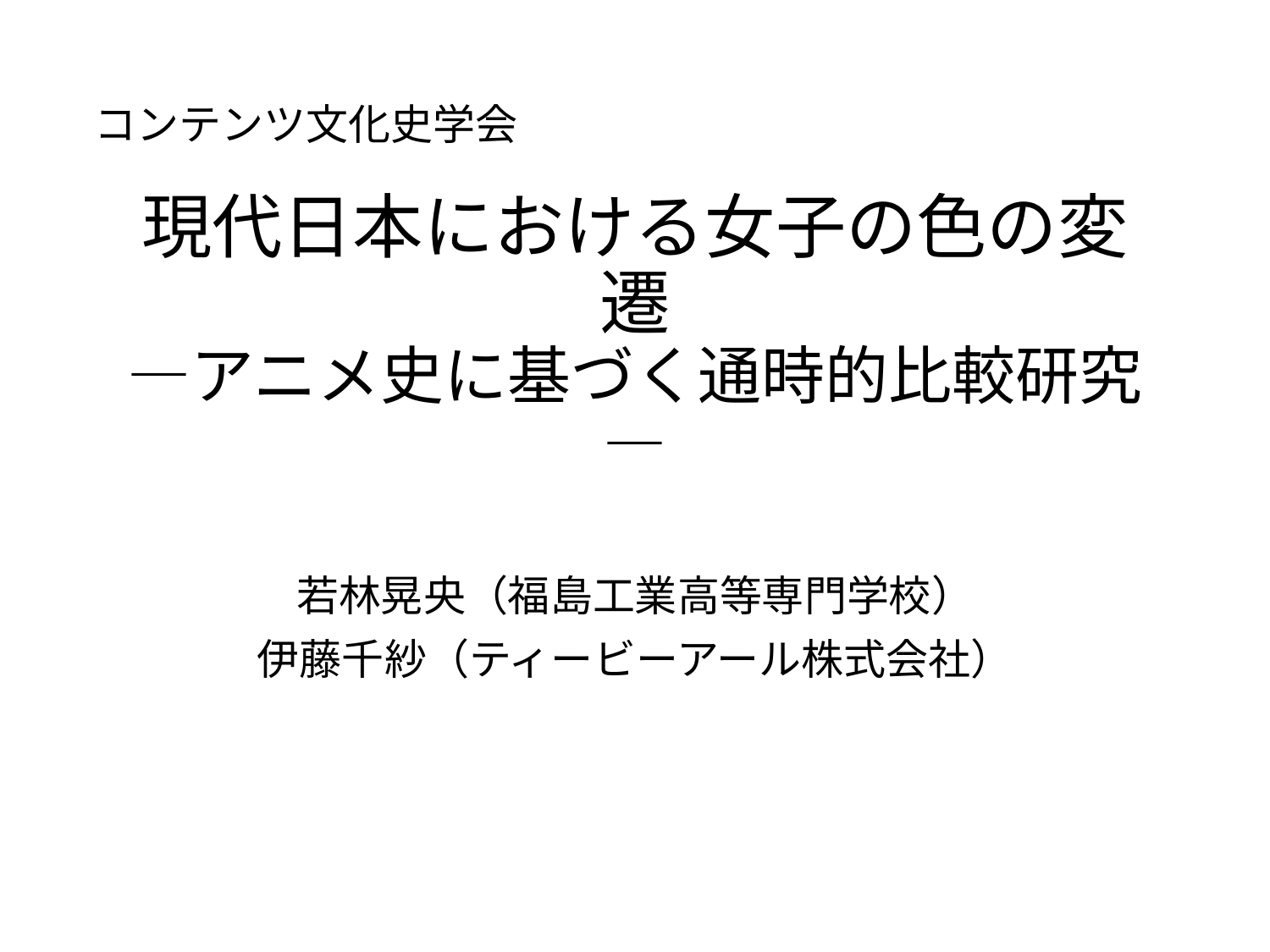

コンテンツ文化史学会
# 現代日本における女子の色の変遷 ―アニメ史に基づく通時的比較研究―

若林晃央（福島工業高等専門学校）
伊藤千紗（ティービーアール株式会社）